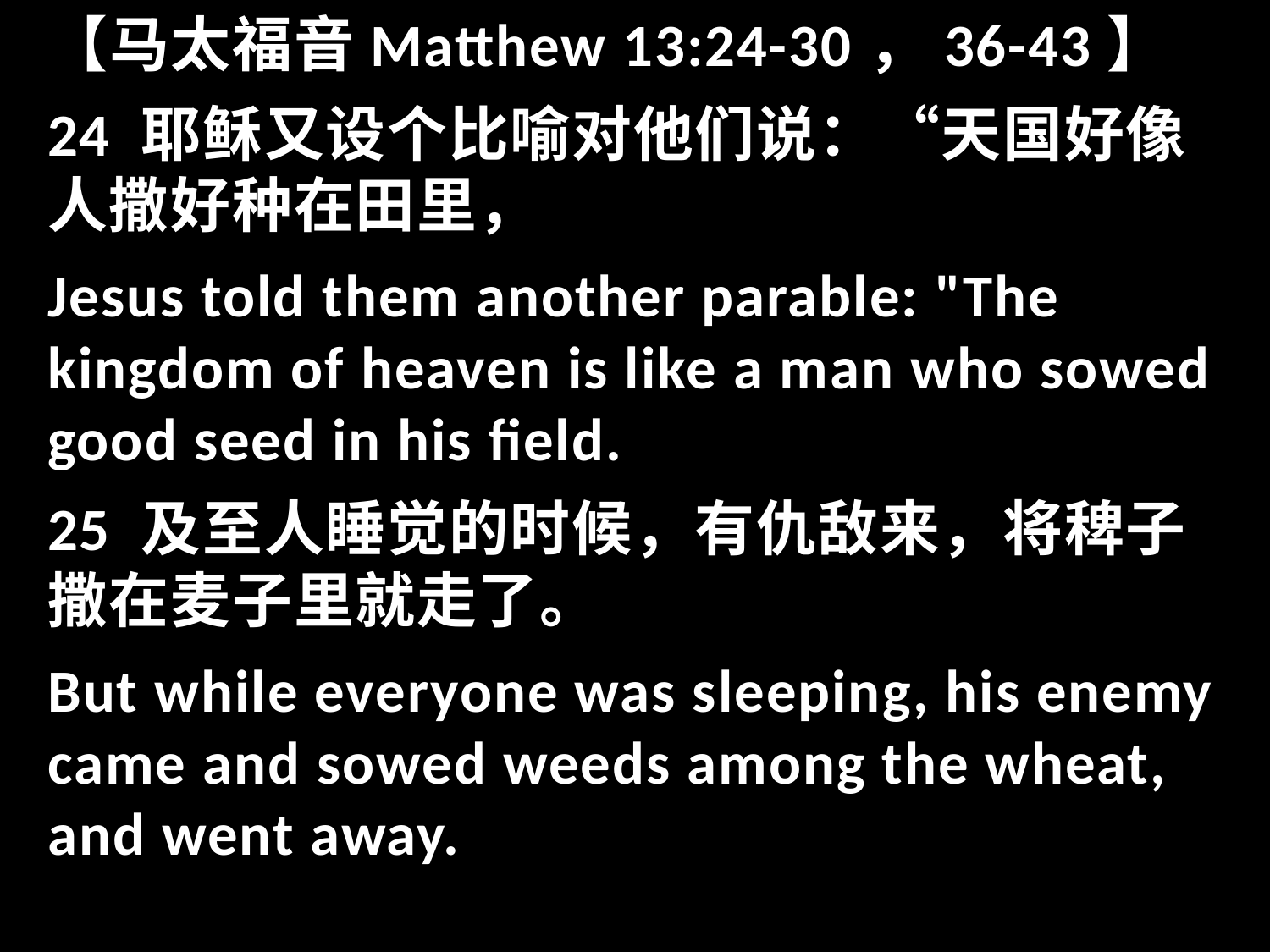

【马太福音Matthew 13:24-30，36-43】
24 耶稣又设个比喻对他们说：“天国好像人撒好种在田里，
Jesus told them another parable: "The kingdom of heaven is like a man who sowed good seed in his field.
25 及至人睡觉的时候，有仇敌来，将稗子撒在麦子里就走了。
But while everyone was sleeping, his enemy came and sowed weeds among the wheat, and went away.